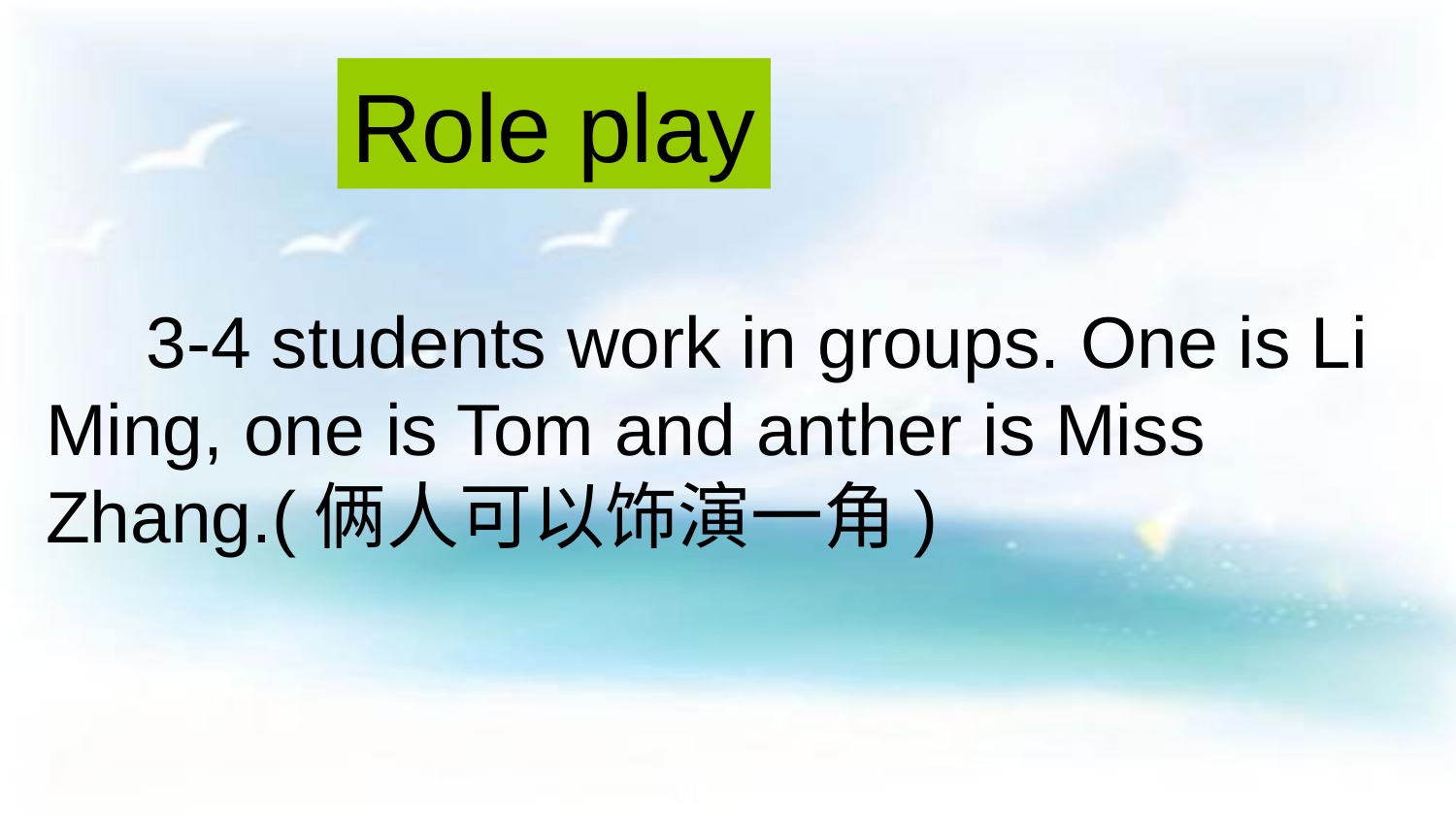

Role play
     3-4 students work in groups. One is Li Ming, one is Tom and anther is Miss Zhang.(俩人可以饰演一角)